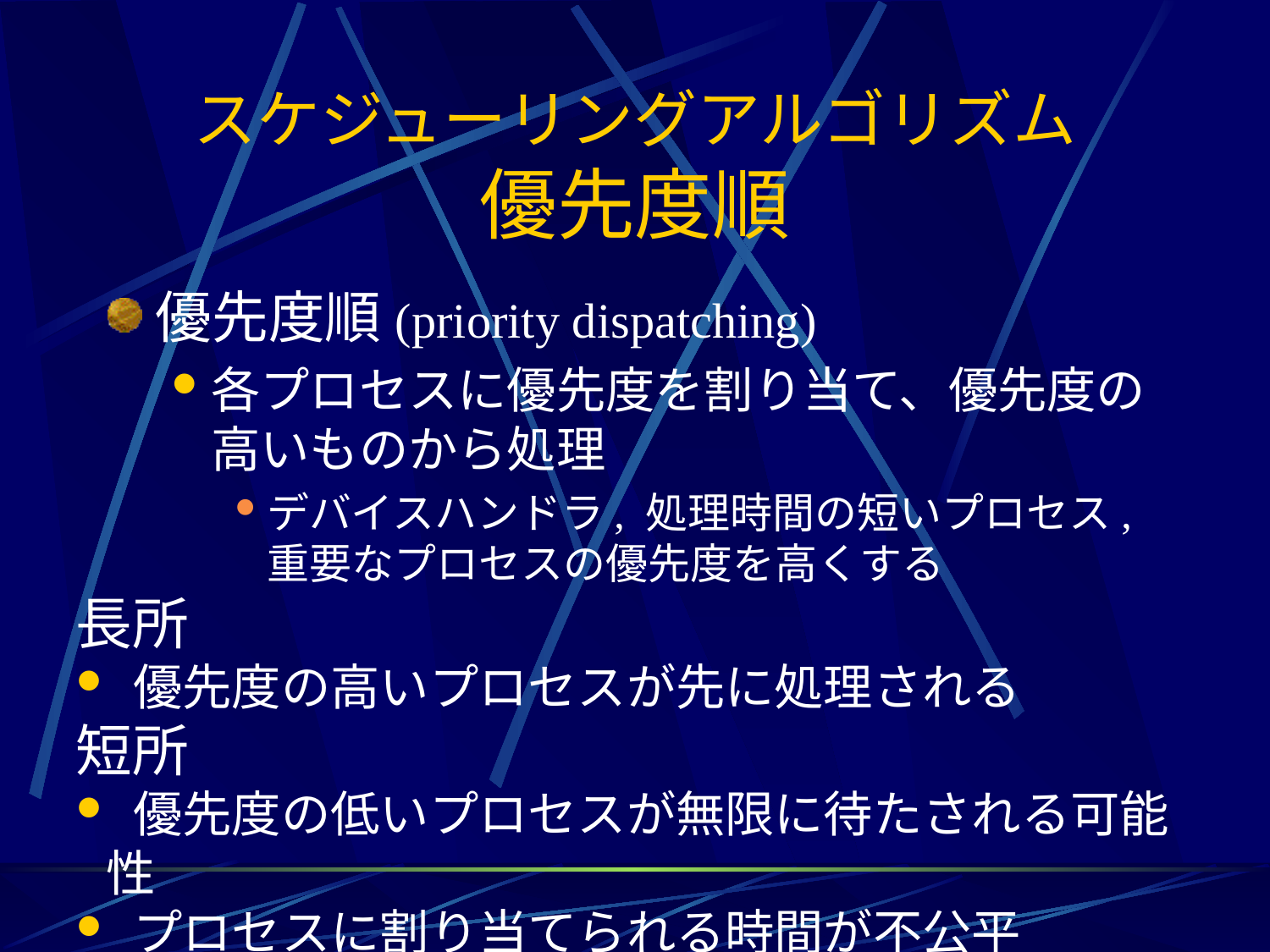

# スケジューリングアルゴリズム 優先度順
優先度順(priority dispatching)
各プロセスに優先度を割り当て、優先度の高いものから処理
デバイスハンドラ, 処理時間の短いプロセス, 重要なプロセスの優先度を高くする
長所
 優先度の高いプロセスが先に処理される
短所
 優先度の低いプロセスが無限に待たされる可能性
 プロセスに割り当てられる時間が不公平